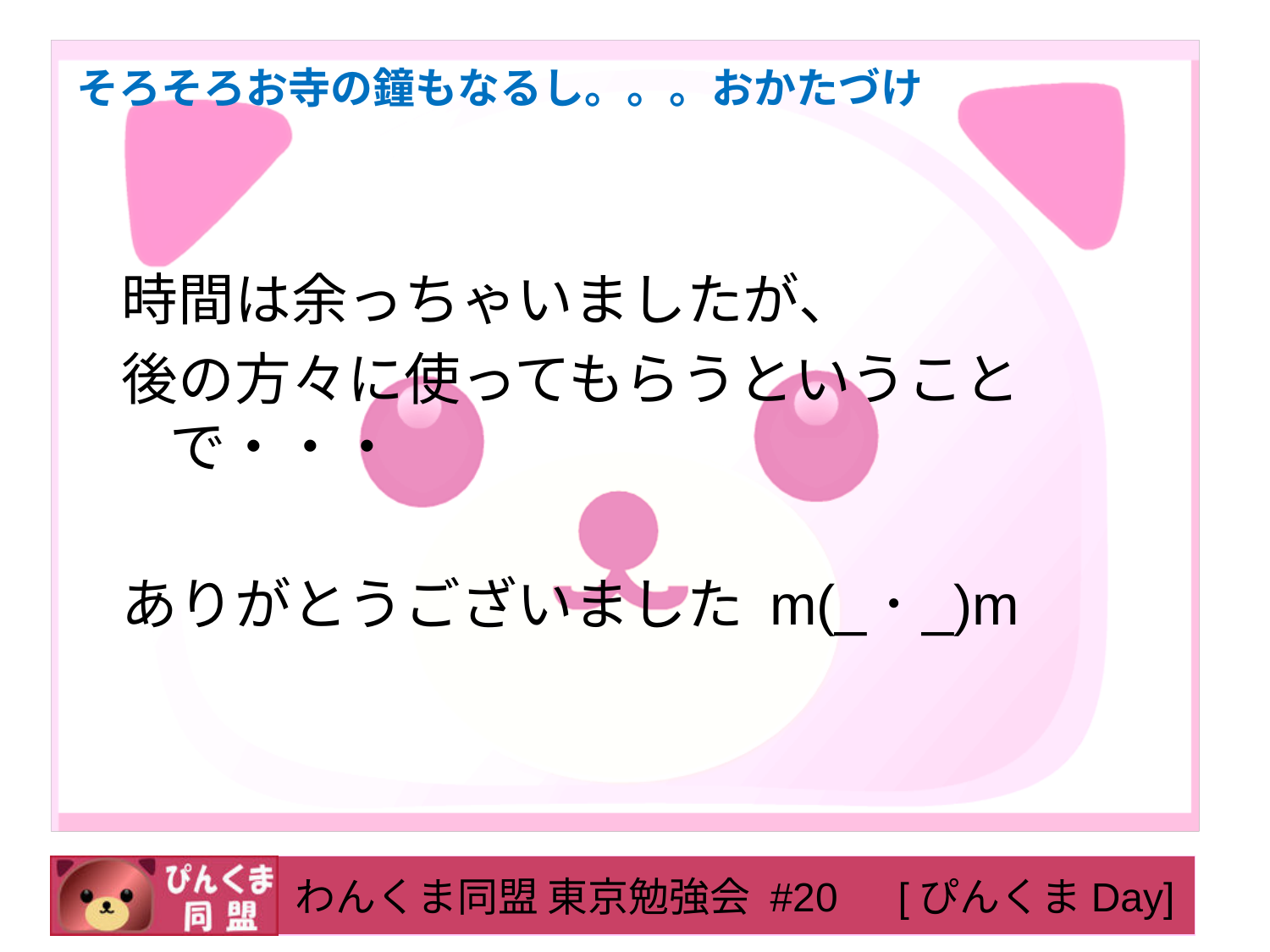

# そろそろお寺の鐘もなるし。。。おかたづけ
時間は余っちゃいましたが、
後の方々に使ってもらうということで・・・

ありがとうございました m(_･_)m